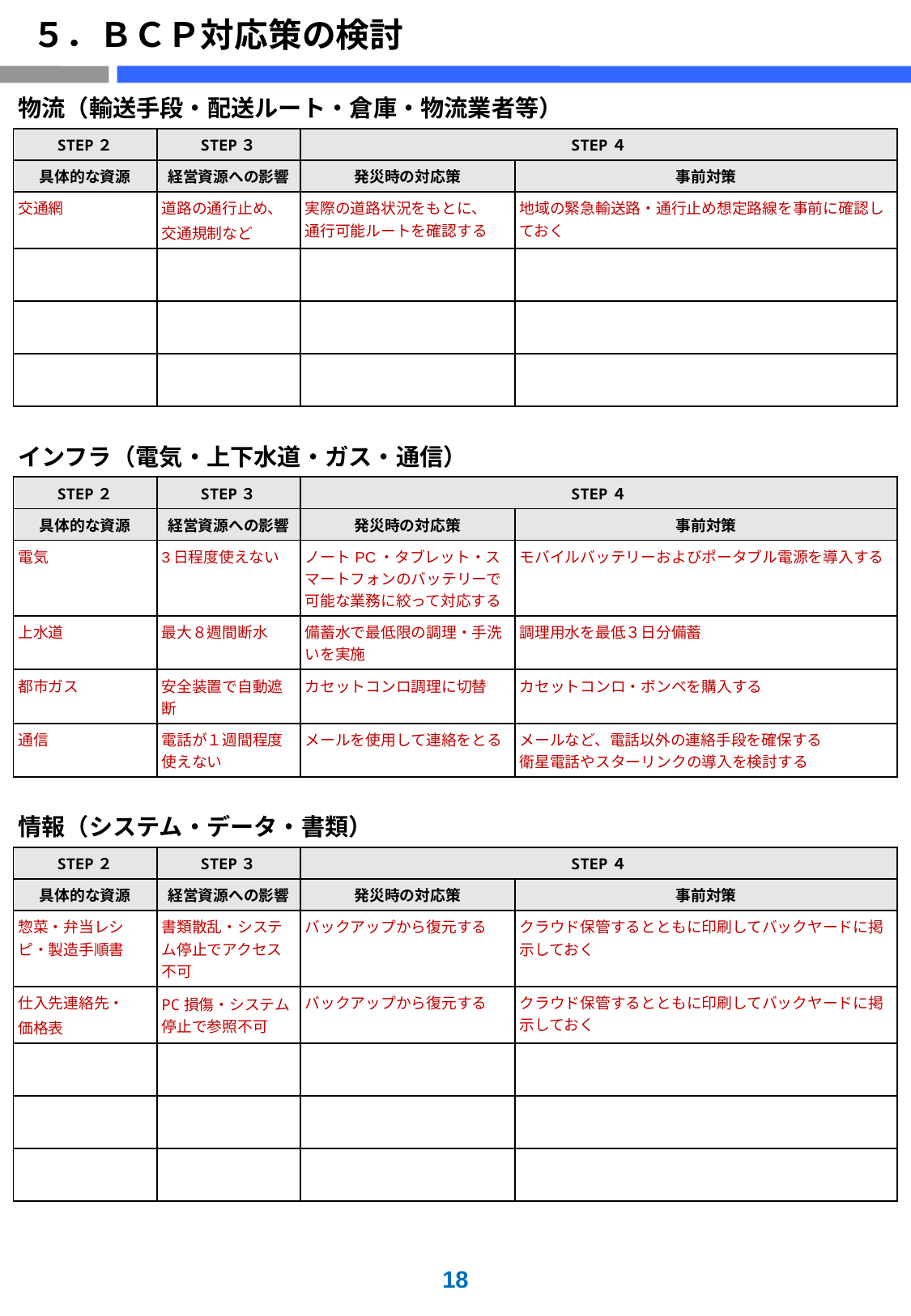

# ５．ＢＣＰ対応策の検討
| 物流（輸送手段・配送ルート・倉庫・物流業者等） |  |  |  |
| --- | --- | --- | --- |
| STEP２ | STEP３ | STEP４ |  |
| 具体的な資源 | 経営資源への影響 | 発災時の対応策 | 事前対策 |
| 交通網 | 道路の通行止め、 交通規制など | 実際の道路状況をもとに、 通行可能ルートを確認する | 地域の緊急輸送路・通行止め想定路線を事前に確認しておく |
|  |  |  |  |
|  |  |  |  |
|  |  |  |  |
| インフラ（電気・上下水道・ガス・通信） |  |  |  |
| STEP２ | STEP３ | STEP４ |  |
| 具体的な資源 | 経営資源への影響 | 発災時の対応策 | 事前対策 |
| 電気 | 3日程度使えない | ノートPC・タブレット・スマートフォンのバッテリーで可能な業務に絞って対応する | モバイルバッテリーおよびポータブル電源を導入する |
| 上水道 | 最大８週間断水 | 備蓄水で最低限の調理・手洗いを実施 | 調理用水を最低３日分備蓄 |
| 都市ガス | 安全装置で自動遮断 | カセットコンロ調理に切替 | カセットコンロ・ボンベを購入する |
| 通信 | 電話が１週間程度 使えない | メールを使用して連絡をとる | メールなど、電話以外の連絡手段を確保する 衛星電話やスターリンクの導入を検討する |
| 情報（システム・データ・書類） |  |  |  |
| STEP２ | STEP３ | STEP４ |  |
| 具体的な資源 | 経営資源への影響 | 発災時の対応策 | 事前対策 |
| 惣菜・弁当レシピ・製造手順書 | 書類散乱・システム停止でアクセス不可 | バックアップから復元する | クラウド保管するとともに印刷してバックヤードに掲示しておく |
| 仕入先連絡先・ 価格表 | PC損傷・システム停止で参照不可 | バックアップから復元する | クラウド保管するとともに印刷してバックヤードに掲示しておく |
|  |  |  |  |
|  |  |  |  |
|  |  |  |  |
18